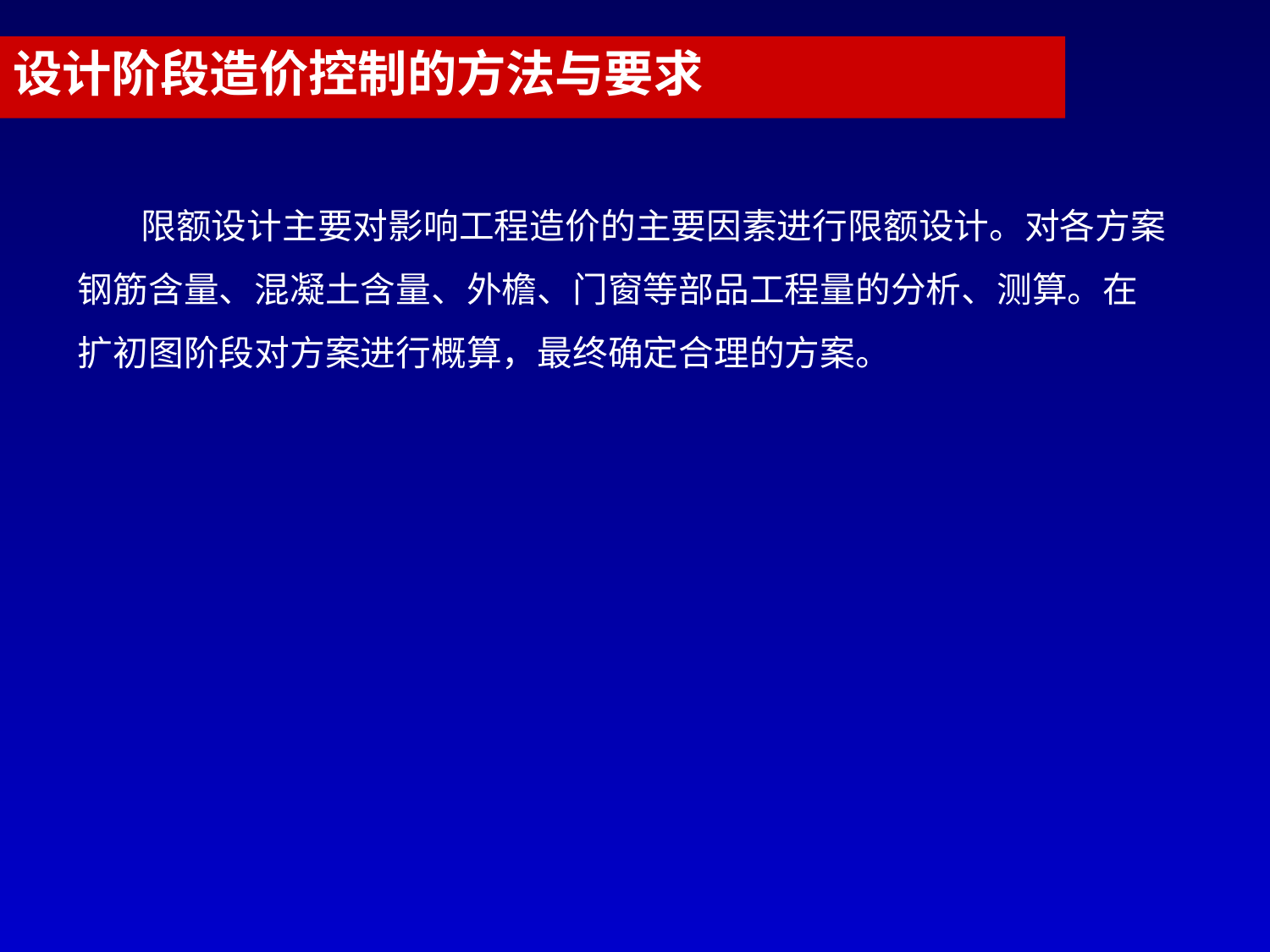

# 设计阶段造价控制的方法与要求
       限额设计主要对影响工程造价的主要因素进行限额设计。对各方案钢筋含量、混凝土含量、外檐、门窗等部品工程量的分析、测算。在扩初图阶段对方案进行概算，最终确定合理的方案。

39